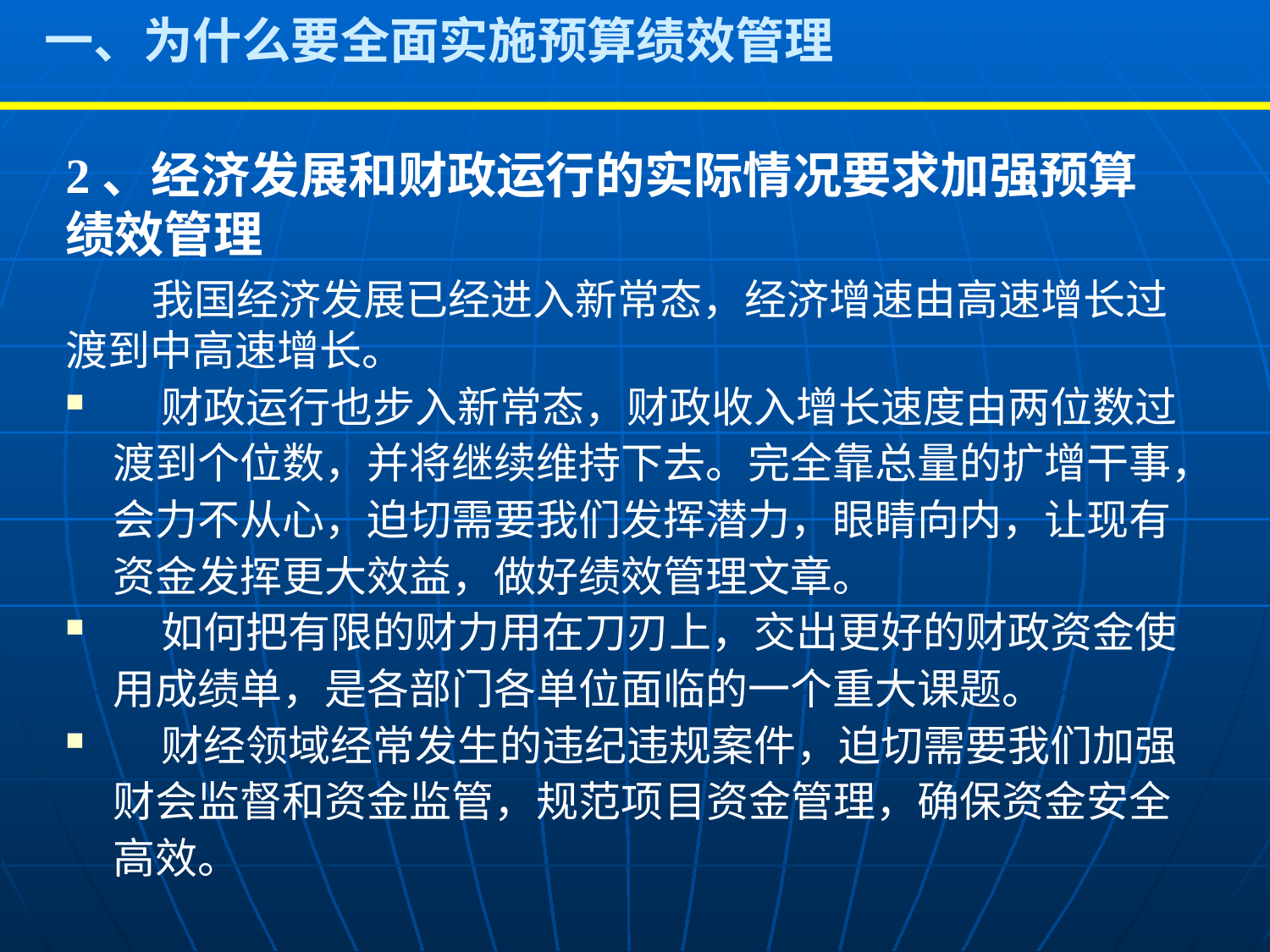

一、为什么要全面实施预算绩效管理

2、经济发展和财政运行的实际情况要求加强预算绩效管理
        我国经济发展已经进入新常态，经济增速由高速增长过渡到中高速增长。
    财政运行也步入新常态，财政收入增长速度由两位数过渡到个位数，并将继续维持下去。完全靠总量的扩增干事，会力不从心，迫切需要我们发挥潜力，眼睛向内，让现有资金发挥更大效益，做好绩效管理文章。
    如何把有限的财力用在刀刃上，交出更好的财政资金使用成绩单，是各部门各单位面临的一个重大课题。
    财经领域经常发生的违纪违规案件，迫切需要我们加强财会监督和资金监管，规范项目资金管理，确保资金安全高效。